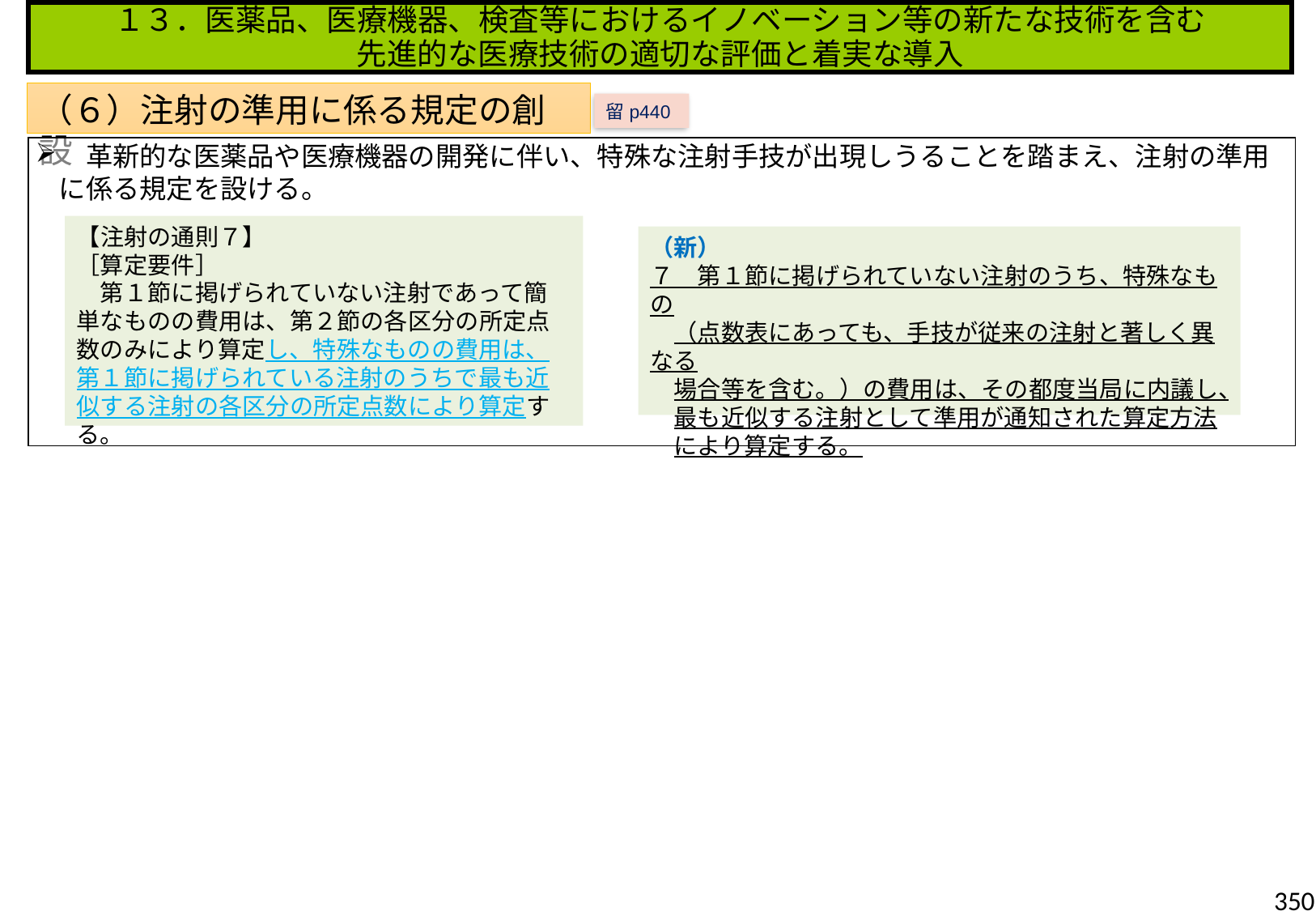

１３．医薬品、医療機器、検査等におけるイノベーション等の新たな技術を含む
先進的な医療技術の適切な評価と着実な導入
（６）注射の準用に係る規定の創設
留p440
　革新的な医薬品や医療機器の開発に伴い、特殊な注射手技が出現しうることを踏まえ、注射の準用に係る規定を設ける。

【注射の通則７】
［算定要件］
　第１節に掲げられていない注射であって簡単なものの費用は、第２節の各区分の所定点数のみにより算定し、特殊なものの費用は、第１節に掲げられている注射のうちで最も近似する注射の各区分の所定点数により算定する。
（新）
７　第１節に掲げられていない注射のうち、特殊なもの
　（点数表にあっても、手技が従来の注射と著しく異なる
　場合等を含む。）の費用は、その都度当局に内議し、
　最も近似する注射として準用が通知された算定方法
　により算定する。
350